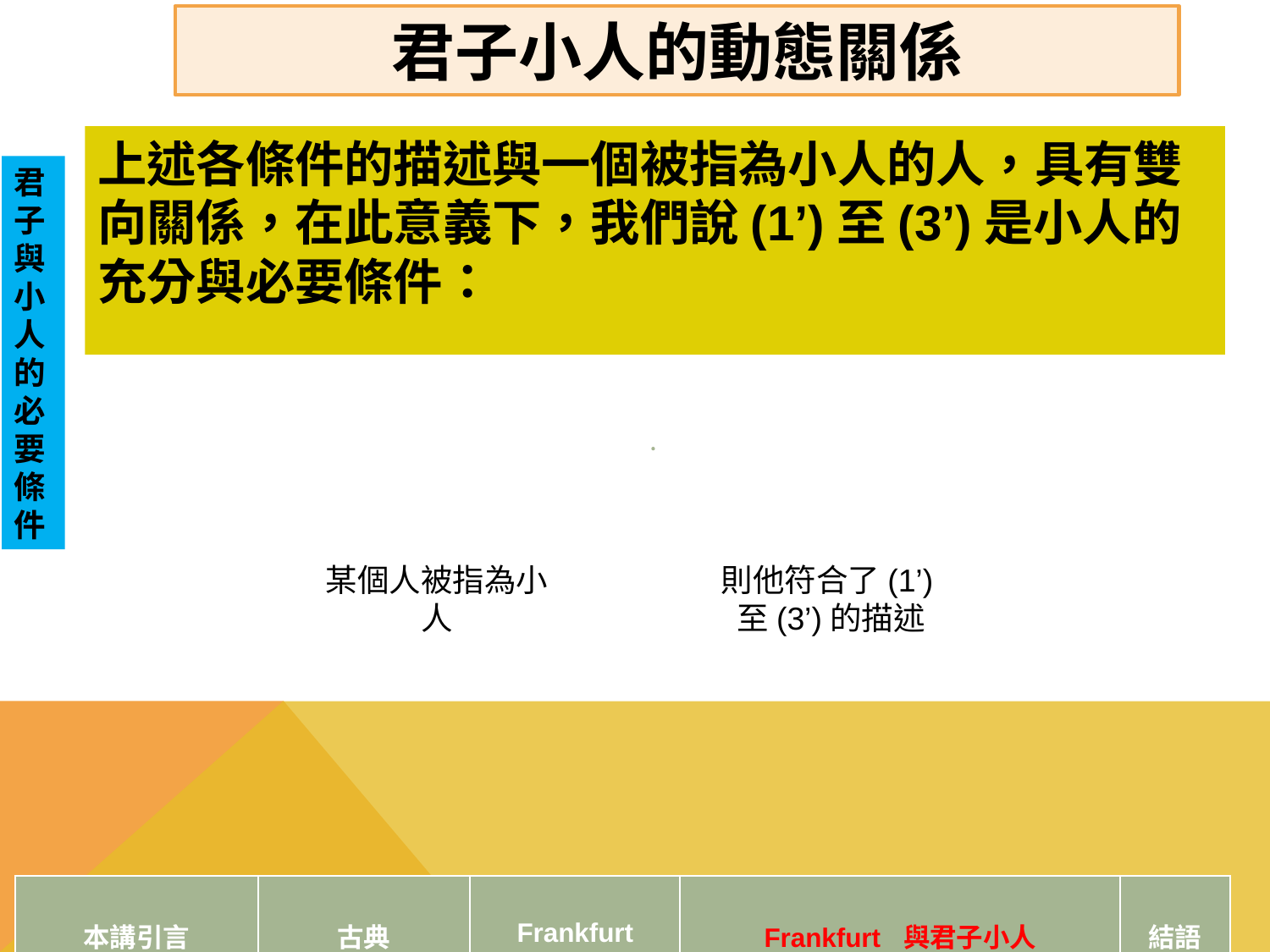

君子小人的動態關係
上述各條件的描述與一個被指為小人的人，具有雙向關係，在此意義下，我們說(1’)至(3’)是小人的充分與必要條件：
君子與小人的必要條件
某個人被指為小人
則他符合了(1’)至(3’)的描述
| 本講引言 | 古典 | Frankfurt | Frankfurt 與君子小人 | 結語 |
| --- | --- | --- | --- | --- |